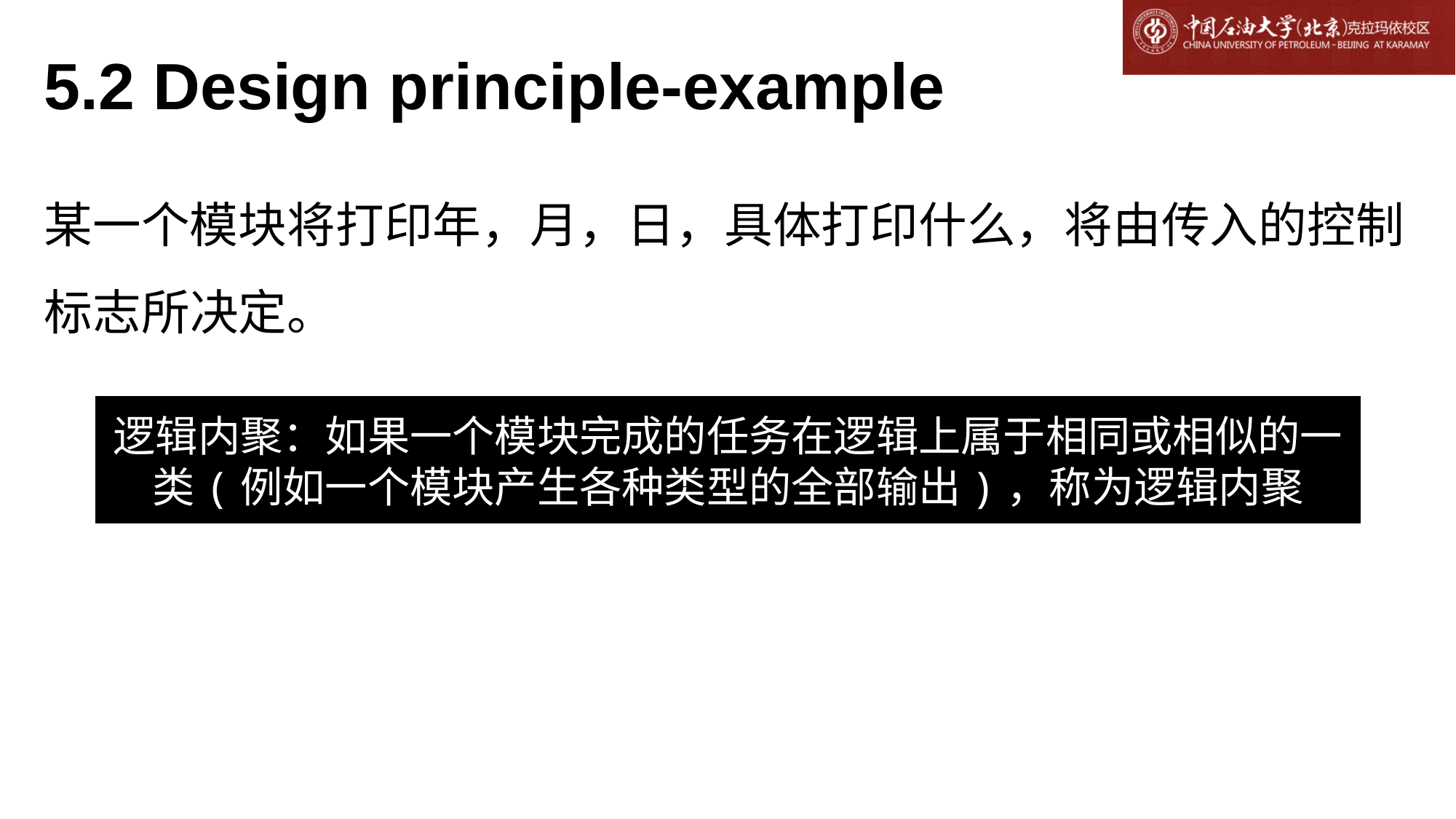

# 5.2 Design principle-example
某一个模块将打印年，月，日，具体打印什么，将由传入的控制标志所决定。
逻辑内聚：如果一个模块完成的任务在逻辑上属于相同或相似的一类(例如一个模块产生各种类型的全部输出)，称为逻辑内聚